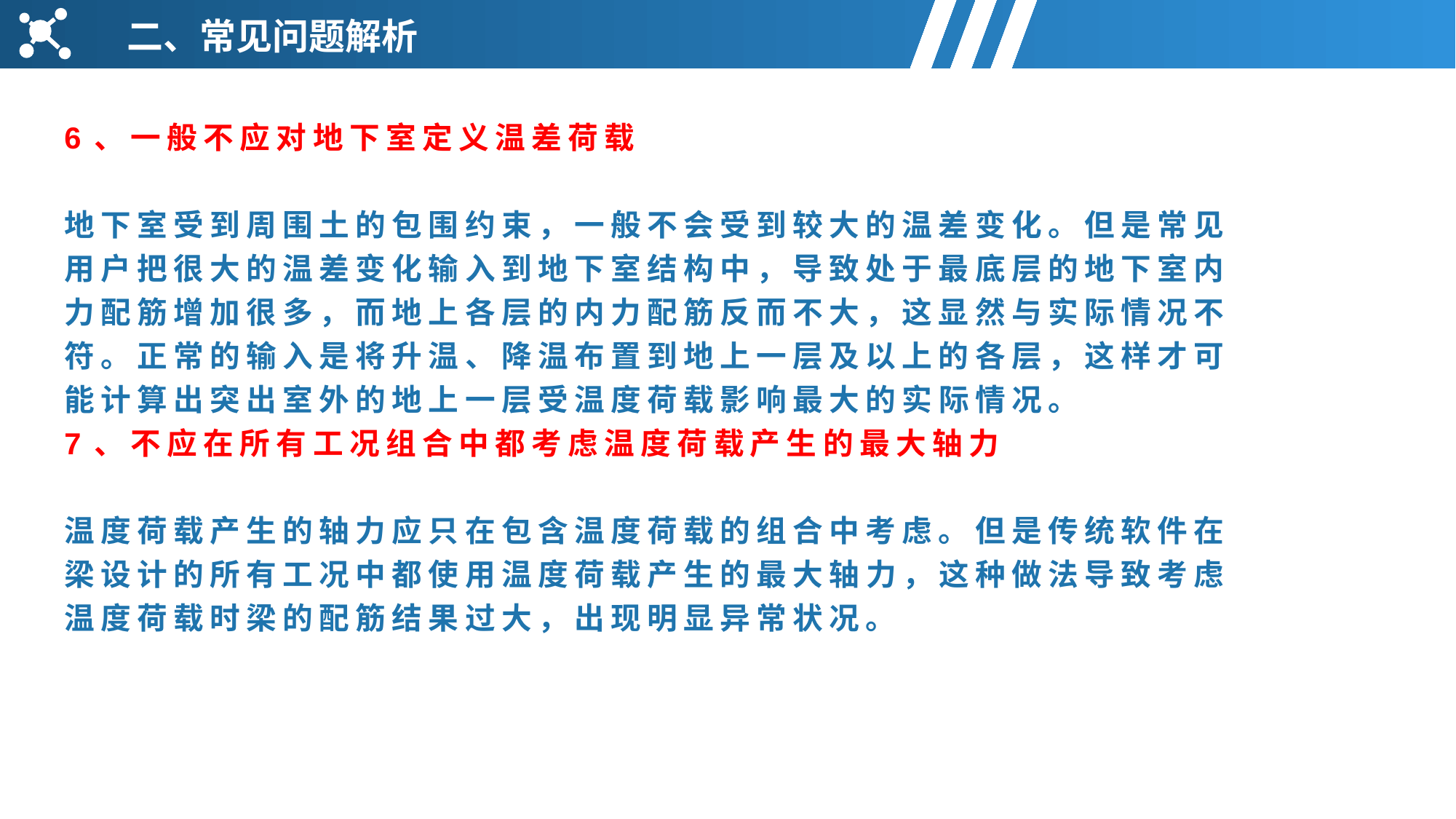

二、常见问题解析
6、一般不应对地下室定义温差荷载

地下室受到周围土的包围约束，一般不会受到较大的温差变化。但是常见用户把很大的温差变化输入到地下室结构中，导致处于最底层的地下室内力配筋增加很多，而地上各层的内力配筋反而不大，这显然与实际情况不符。正常的输入是将升温、降温布置到地上一层及以上的各层，这样才可能计算出突出室外的地上一层受温度荷载影响最大的实际情况。
7、不应在所有工况组合中都考虑温度荷载产生的最大轴力

温度荷载产生的轴力应只在包含温度荷载的组合中考虑。但是传统软件在梁设计的所有工况中都使用温度荷载产生的最大轴力，这种做法导致考虑温度荷载时梁的配筋结果过大，出现明显异常状况。